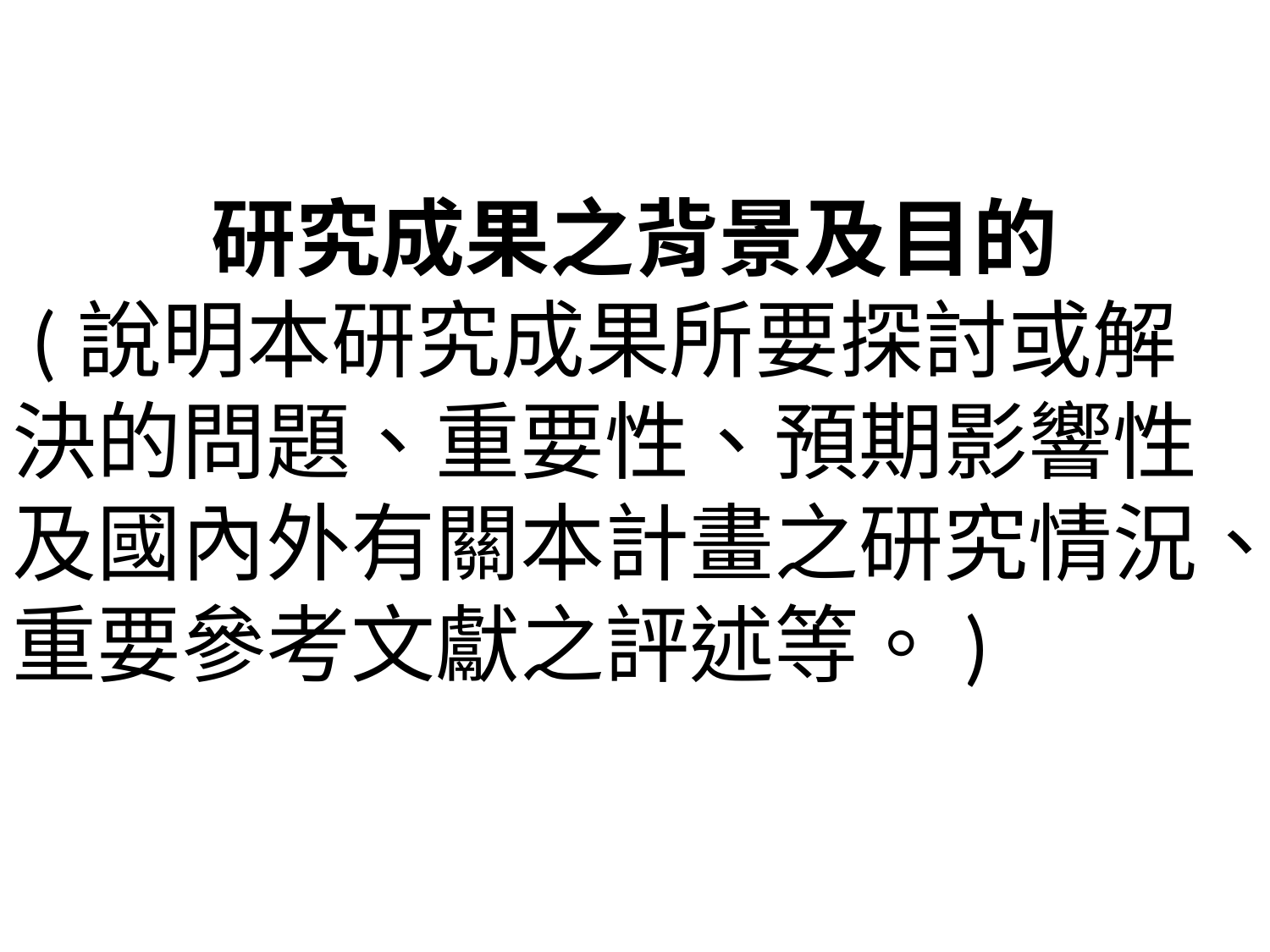

研究成果之背景及目的
 (說明本研究成果所要探討或解決的問題、重要性、預期影響性及國內外有關本計畫之研究情況、重要參考文獻之評述等。)